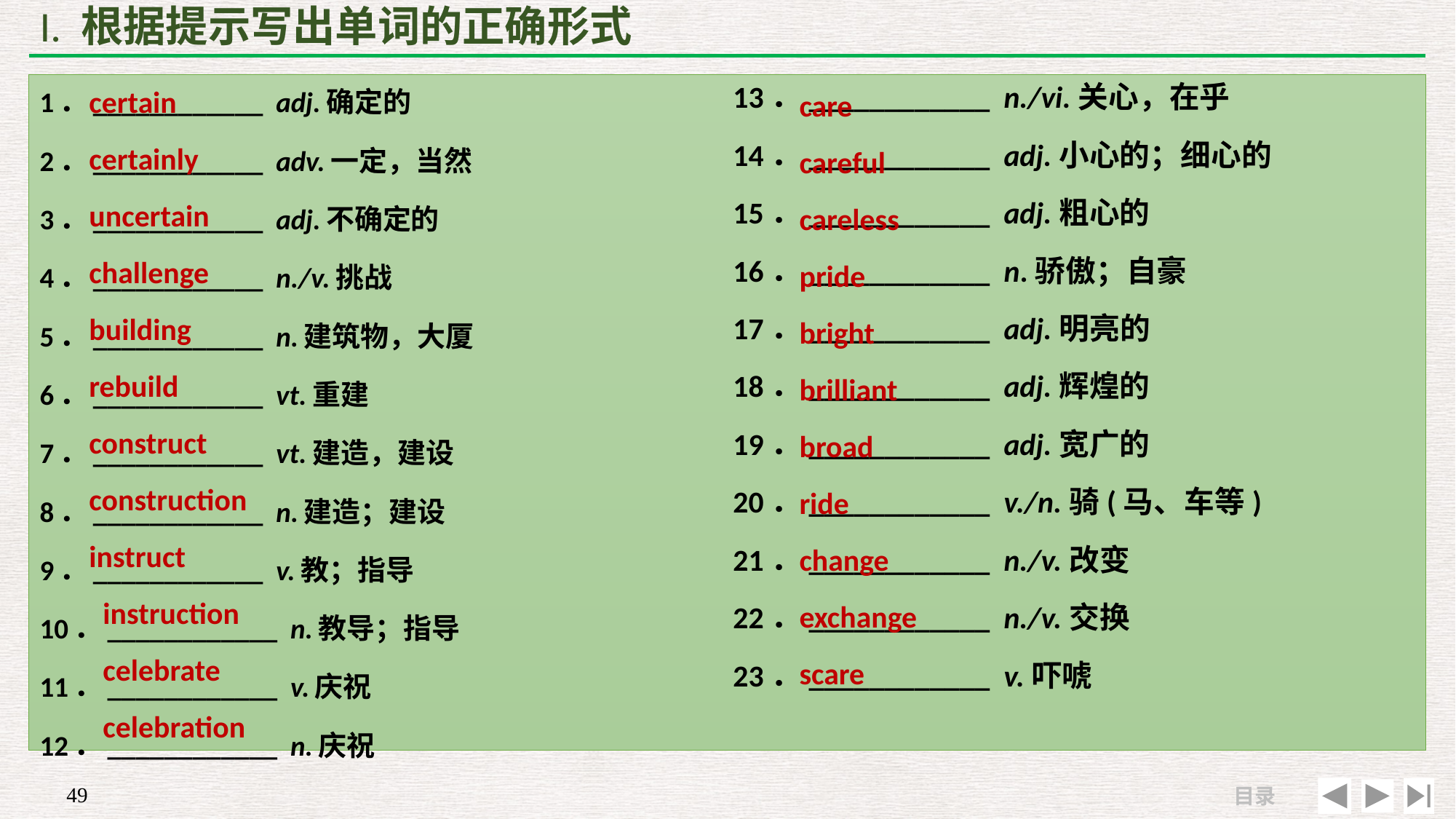

# I. 根据提示写出单词的正确形式
certain
certainly
uncertain
challenge
building
rebuild
construct
construction
instruct
  instruction
  celebrate
  celebration
care
careful
careless
pride
bright
brilliant
broad
ride
change
exchange
scare
1．____________  adj.确定的
2．____________  adv.一定，当然
3．____________  adj.不确定的
4．____________  n./v.挑战
5．____________  n.建筑物，大厦
6．____________  vt.重建
7．____________  vt.建造，建设
8．____________  n.建造；建设
9．____________  v.教；指导
10．____________  n.教导；指导
11．____________  v.庆祝
12．____________  n.庆祝
13．____________  n./vi.关心，在乎
14．____________  adj.小心的；细心的
15．____________  adj.粗心的
16．____________  n.骄傲；自豪
17．____________  adj.明亮的
18．____________  adj.辉煌的
19．____________  adj.宽广的
20．____________  v./n.骑(马、车等)
21．____________  n./v.改变
22．____________  n./v.交换
23．____________  v.吓唬